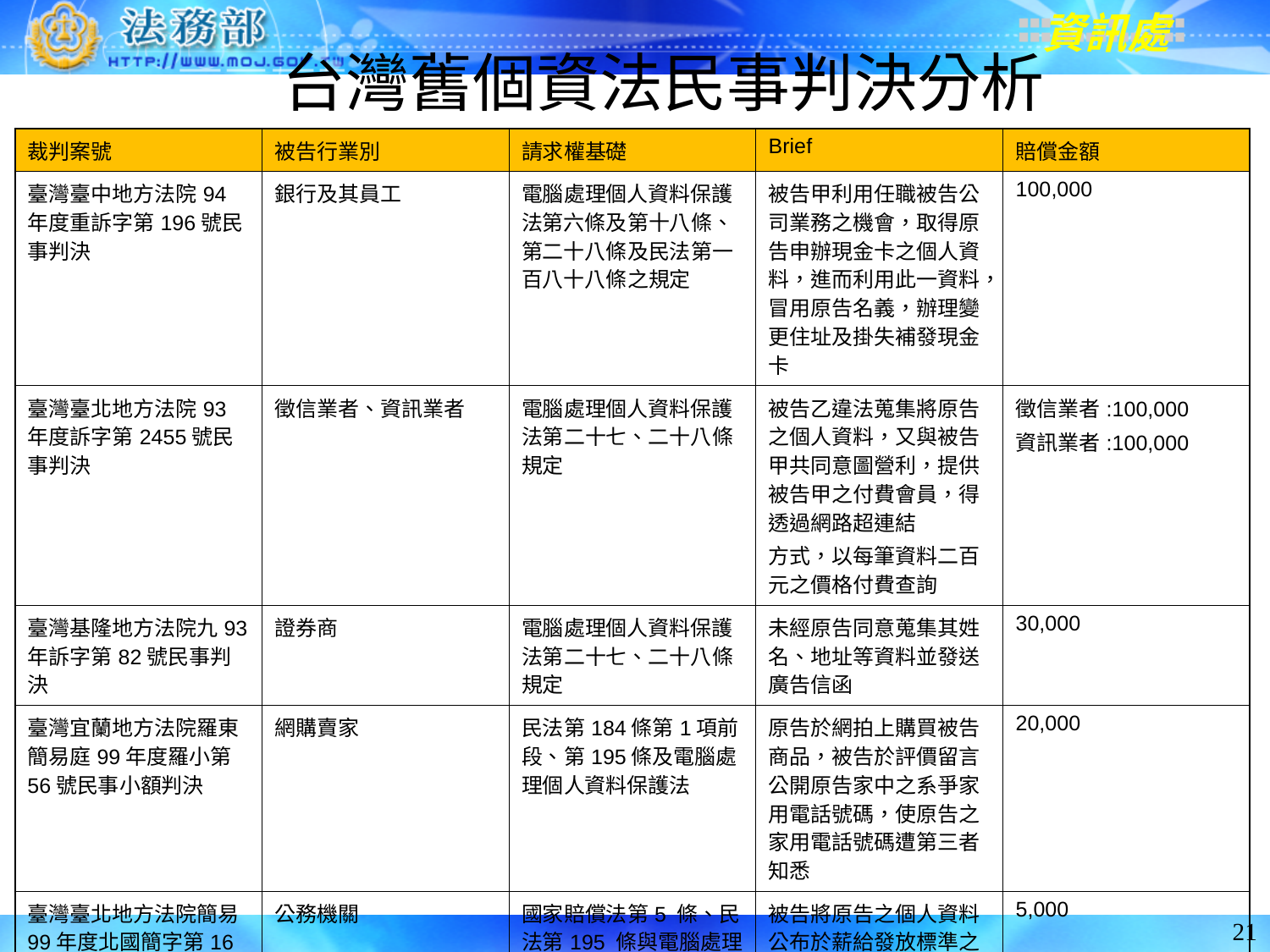

# 台灣舊個資法民事判決分析
| 裁判案號 | 被告行業別 | 請求權基礎 | Brief | 賠償金額 |
| --- | --- | --- | --- | --- |
| 臺灣臺中地方法院94年度重訴字第196號民事判決 | 銀行及其員工 | 電腦處理個人資料保護法第六條及第十八條、第二十八條及民法第一百八十八條之規定 | 被告甲利用任職被告公司業務之機會，取得原告申辦現金卡之個人資料，進而利用此一資料，冒用原告名義，辦理變更住址及掛失補發現金卡 | 100,000 |
| 臺灣臺北地方法院93年度訴字第2455號民事判決 | 徵信業者、資訊業者 | 電腦處理個人資料保護法第二十七、二十八條規定 | 被告乙違法蒐集將原告之個人資料，又與被告甲共同意圖營利，提供被告甲之付費會員，得透過網路超連結 方式，以每筆資料二百元之價格付費查詢 | 徵信業者:100,000 資訊業者:100,000 |
| 臺灣基隆地方法院九93年訴字第82號民事判決 | 證券商 | 電腦處理個人資料保護法第二十七、二十八條規定 | 未經原告同意蒐集其姓名、地址等資料並發送廣告信函 | 30,000 |
| 臺灣宜蘭地方法院羅東簡易庭99年度羅小第56號民事小額判決 | 網購賣家 | 民法第184條第1項前段、第195條及電腦處理個人資料保護法 | 原告於網拍上購買被告商品，被告於評價留言公開原告家中之系爭家用電話號碼，使原告之家用電話號碼遭第三者知悉 | 20,000 |
| 臺灣臺北地方法院簡易99年度北國簡字第16號民事判決 | 公務機關 | 國家賠償法第5 條、民法第195 條與電腦處理個人資料保護法 | 被告將原告之個人資料公布於薪給發放標準之陳情函並予以張貼 | 5,000 |